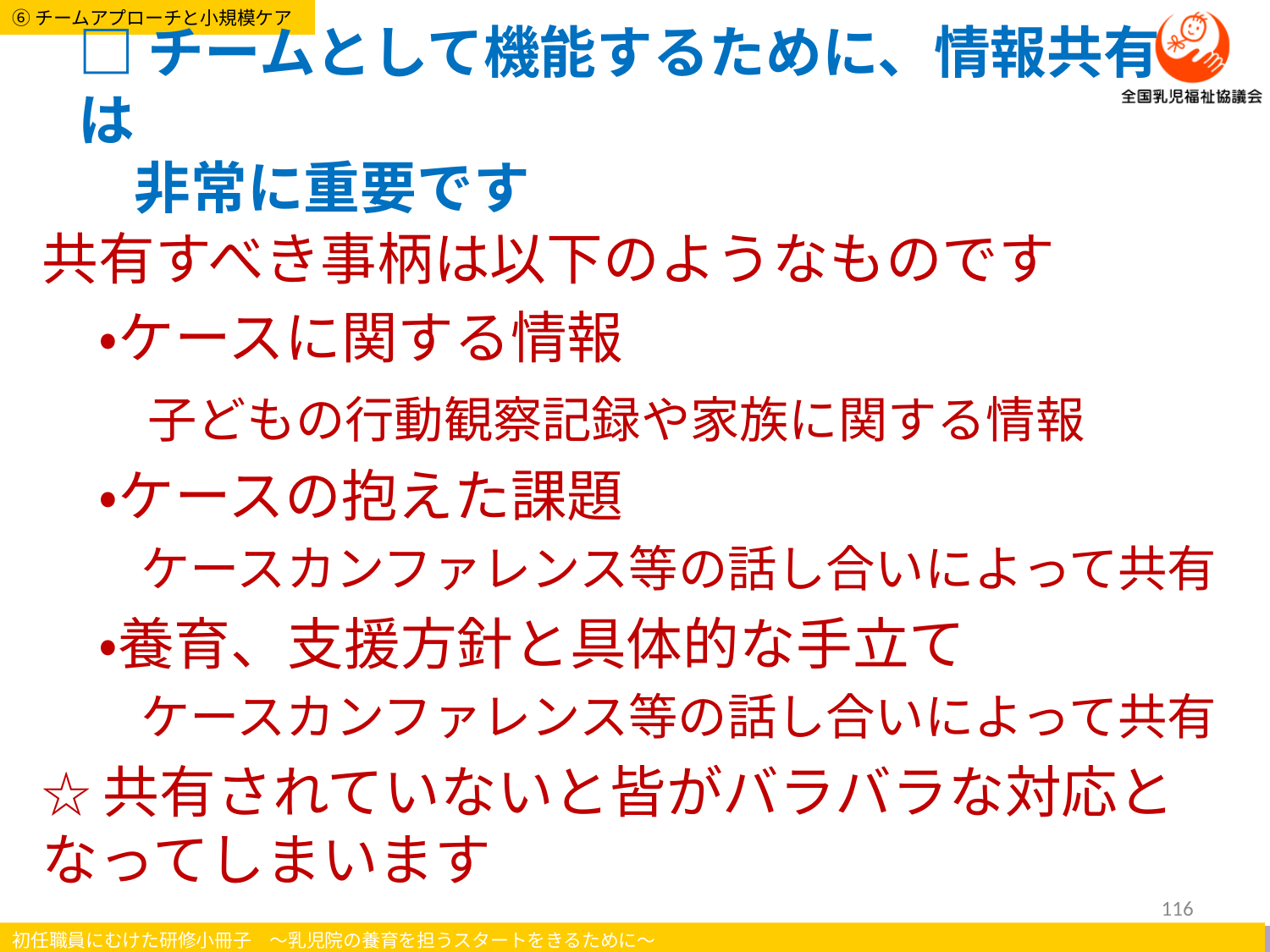

# □チームとして機能するために、情報共有は 　非常に重要です
共有すべき事柄は以下のようなものです
　・ケースに関する情報
　　子どもの行動観察記録や家族に関する情報
　・ケースの抱えた課題
　　ケースカンファレンス等の話し合いによって共有
　・養育、支援方針と具体的な手立て
　　ケースカンファレンス等の話し合いによって共有
☆共有されていないと皆がバラバラな対応となってしまいます
116